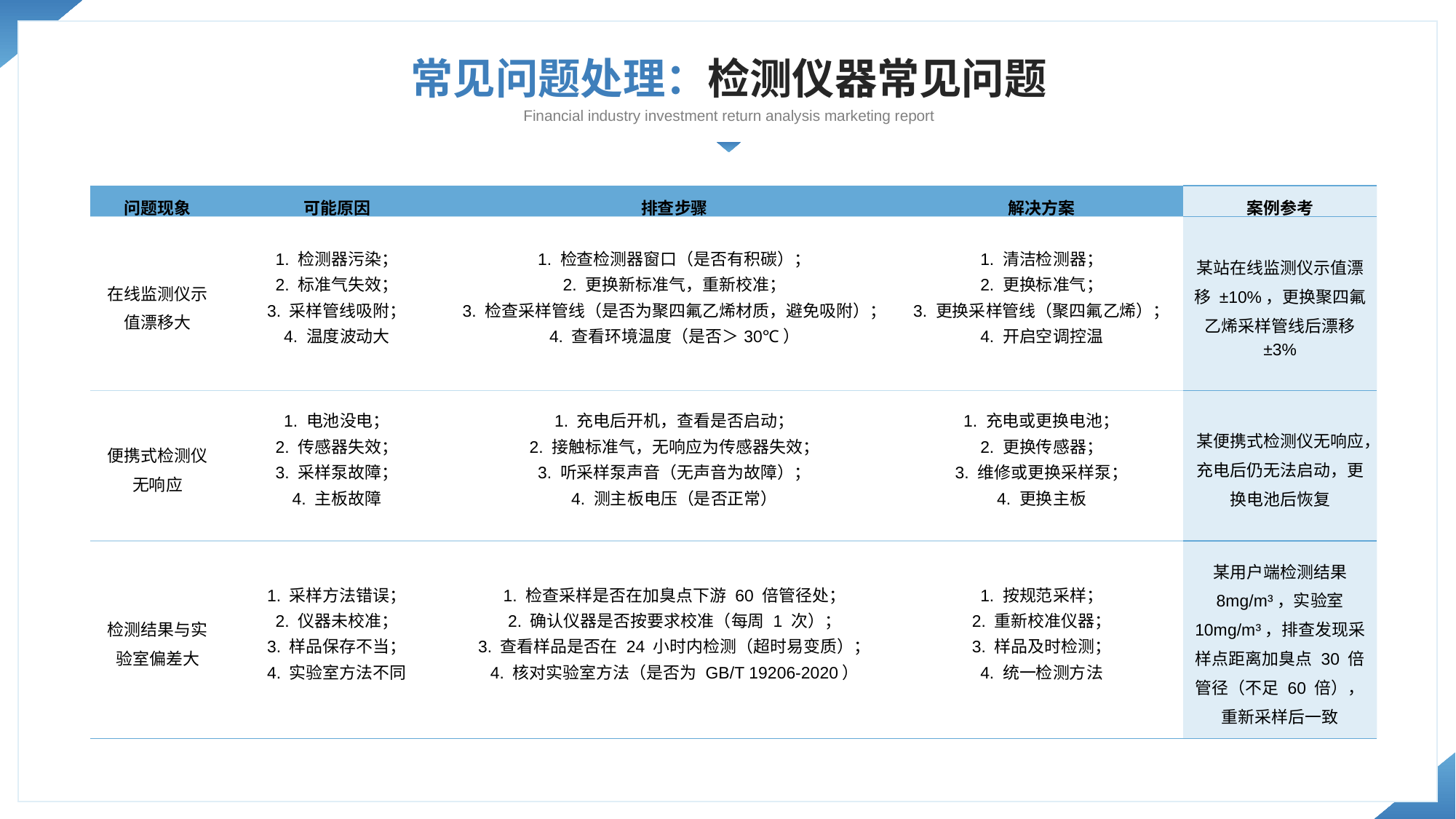

常见问题处理：检测仪器常见问题
Financial industry investment return analysis marketing report

| 问题现象 | 可能原因 | 排查步骤 | 解决方案 | 案例参考 |
| --- | --- | --- | --- | --- |
| 在线监测仪示值漂移大 | 1. 检测器污染； 2. 标准气失效； 3. 采样管线吸附； 4. 温度波动大 | 1. 检查检测器窗口（是否有积碳）； 2. 更换新标准气，重新校准； 3. 检查采样管线（是否为聚四氟乙烯材质，避免吸附）； 4. 查看环境温度（是否＞30℃） | 1. 清洁检测器； 2. 更换标准气； 3. 更换采样管线（聚四氟乙烯）； 4. 开启空调控温 | 某站在线监测仪示值漂移 ±10%，更换聚四氟乙烯采样管线后漂移 ±3% |
| 便携式检测仪无响应 | 1. 电池没电； 2. 传感器失效； 3. 采样泵故障； 4. 主板故障 | 1. 充电后开机，查看是否启动； 2. 接触标准气，无响应为传感器失效； 3. 听采样泵声音（无声音为故障）； 4. 测主板电压（是否正常） | 1. 充电或更换电池； 2. 更换传感器； 3. 维修或更换采样泵； 4. 更换主板 | 某便携式检测仪无响应，充电后仍无法启动，更换电池后恢复 |
| 检测结果与实验室偏差大 | 1. 采样方法错误； 2. 仪器未校准； 3. 样品保存不当； 4. 实验室方法不同 | 1. 检查采样是否在加臭点下游 60 倍管径处； 2. 确认仪器是否按要求校准（每周 1 次）； 3. 查看样品是否在 24 小时内检测（超时易变质）； 4. 核对实验室方法（是否为 GB/T 19206-2020） | 1. 按规范采样； 2. 重新校准仪器； 3. 样品及时检测； 4. 统一检测方法 | 某用户端检测结果 8mg/m³，实验室 10mg/m³，排查发现采样点距离加臭点 30 倍管径（不足 60 倍），重新采样后一致 |